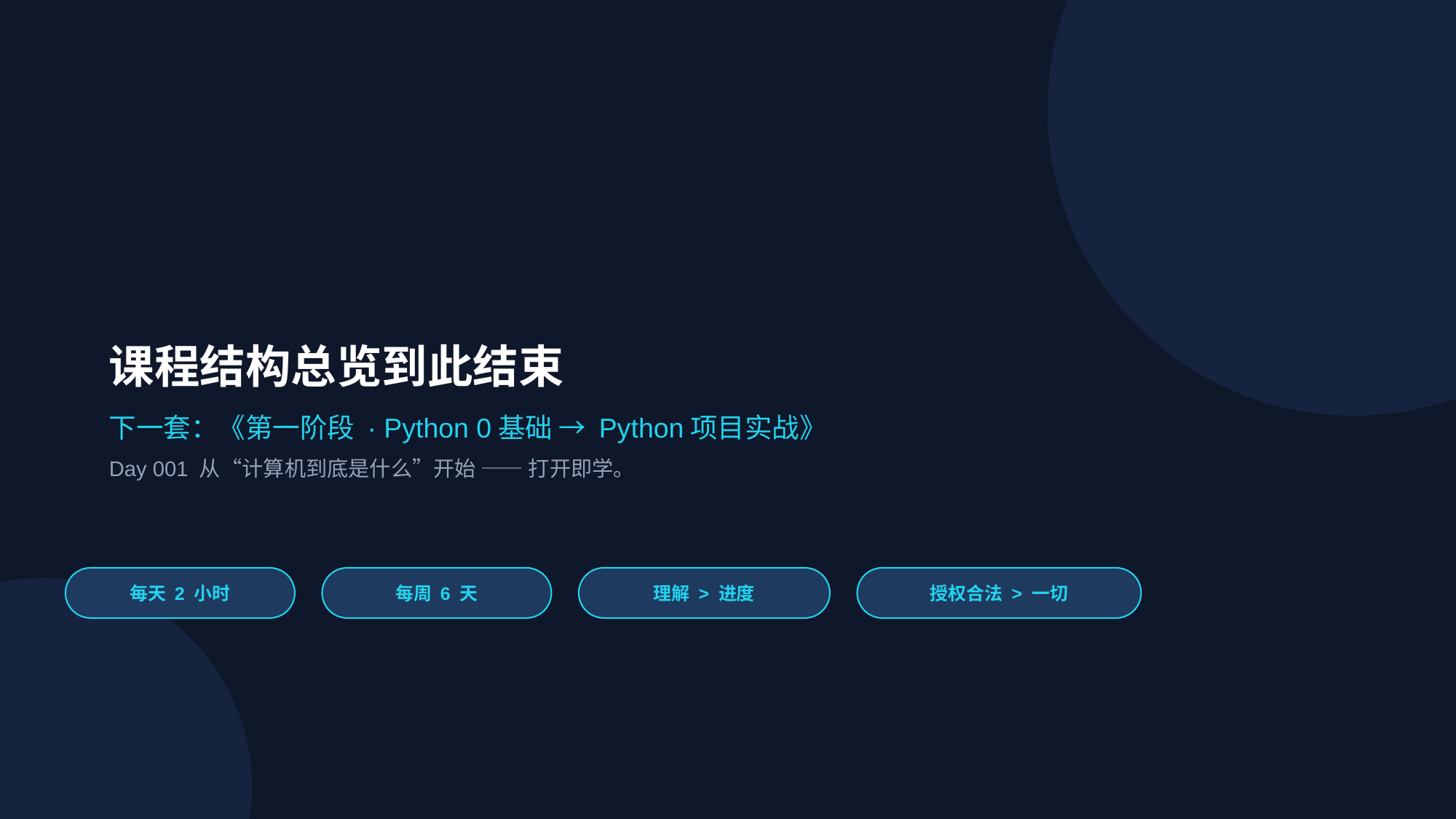

课程结构总览到此结束
下一套：《第一阶段 · Python 0基础 → Python项目实战》
Day 001 从“计算机到底是什么”开始 —— 打开即学。

每天 2 小时

每周 6 天

理解 > 进度

授权合法 > 一切